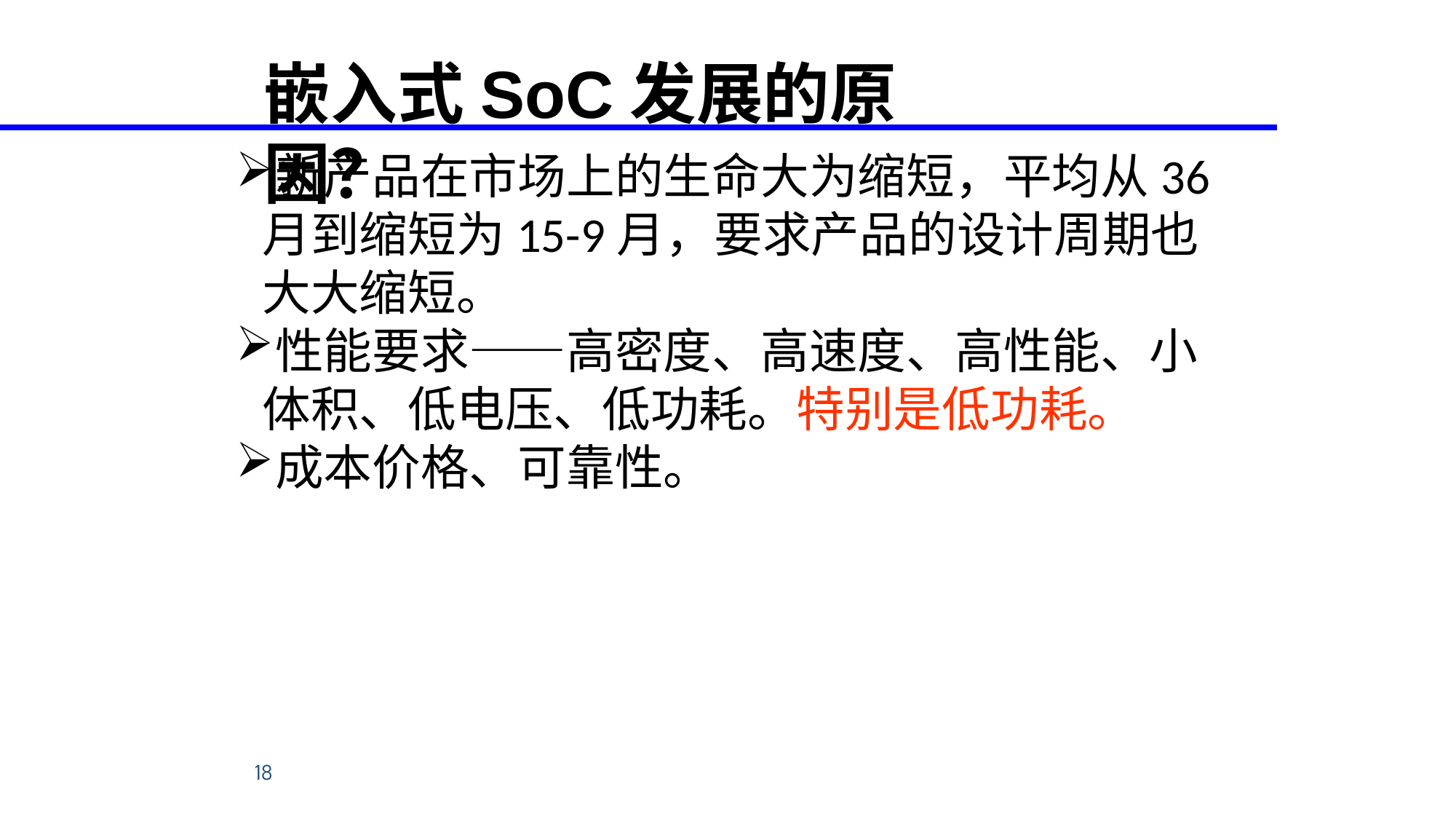

嵌入式SoC发展的原因？
新产品在市场上的生命大为缩短，平均从36月到缩短为15-9月，要求产品的设计周期也大大缩短。
性能要求——高密度、高速度、高性能、小体积、低电压、低功耗。特别是低功耗。
成本价格、可靠性。

18